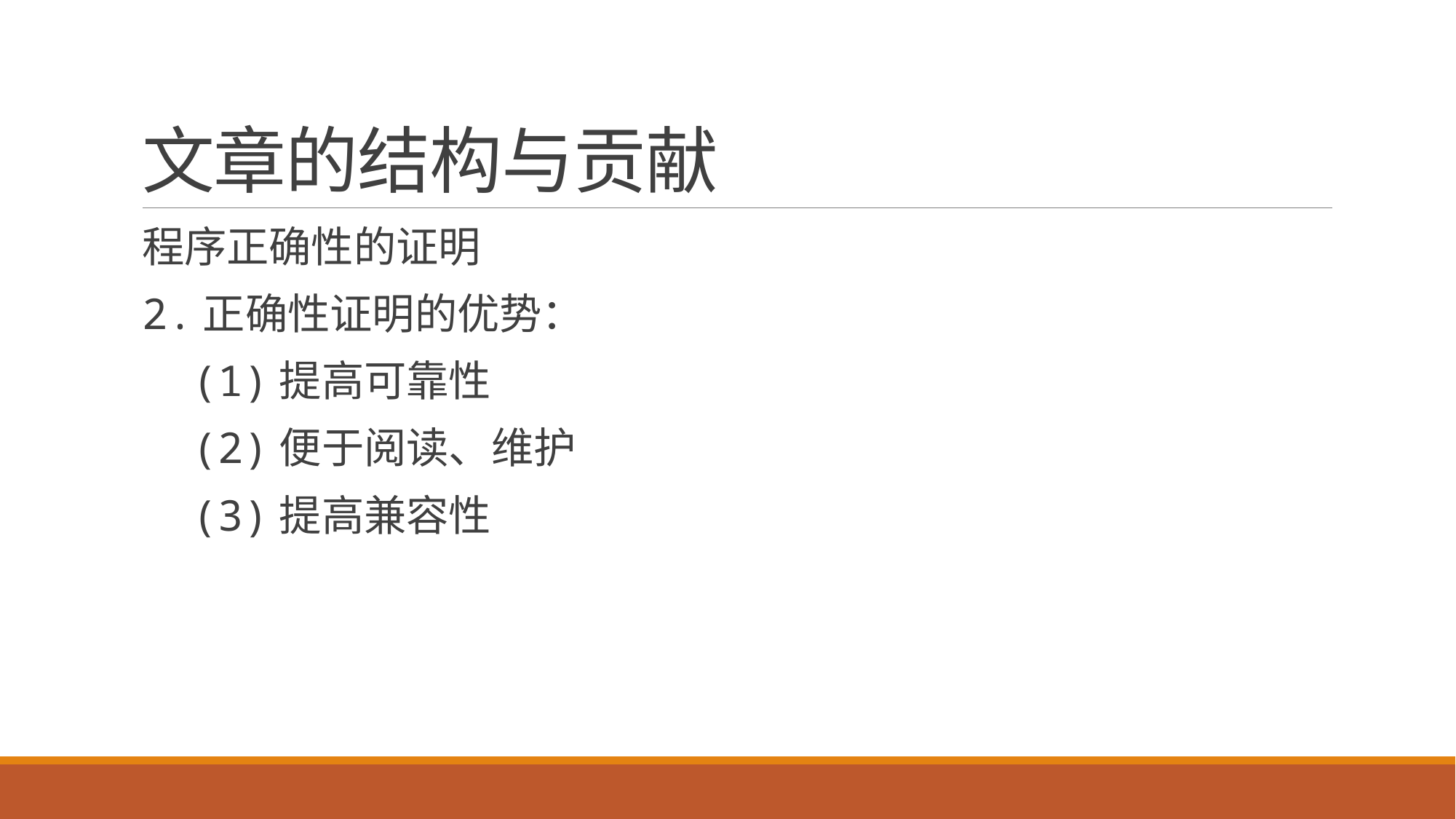

# 文章的结构与贡献
程序正确性的证明
2.正确性证明的优势：
  (1)提高可靠性
  (2)便于阅读、维护
  (3)提高兼容性